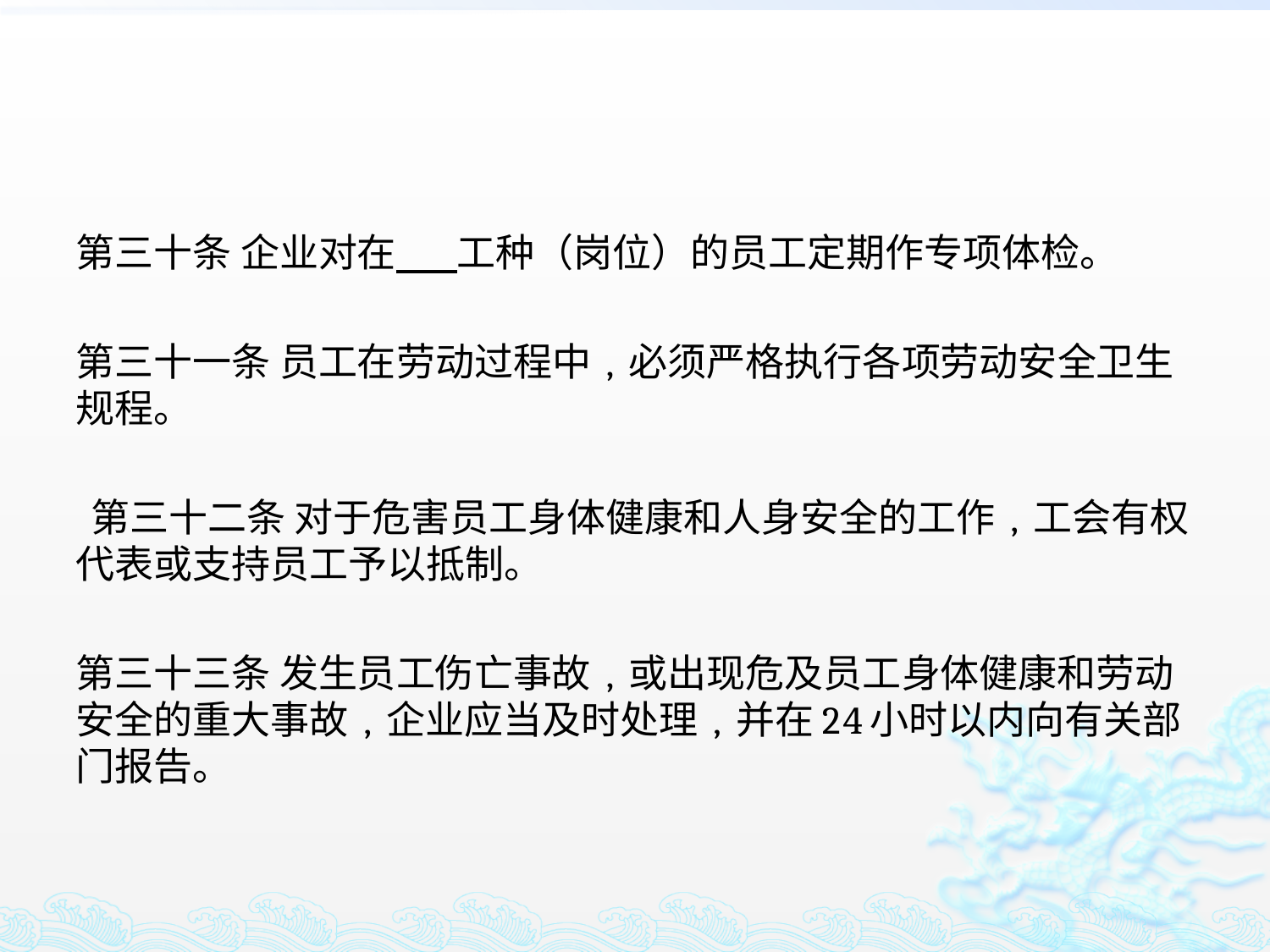

#
第三十条 企业对在       工种（岗位）的员工定期作专项体检。

第三十一条 员工在劳动过程中 , 必须严格执行各项劳动安全卫生规程。

 第三十二条 对于危害员工身体健康和人身安全的工作 , 工会有权代表或支持员工予以抵制。

第三十三条 发生员工伤亡事故 , 或出现危及员工身体健康和劳动安全的重大事故 , 企业应当及时处理 , 并在24小时以内向有关部门报告。